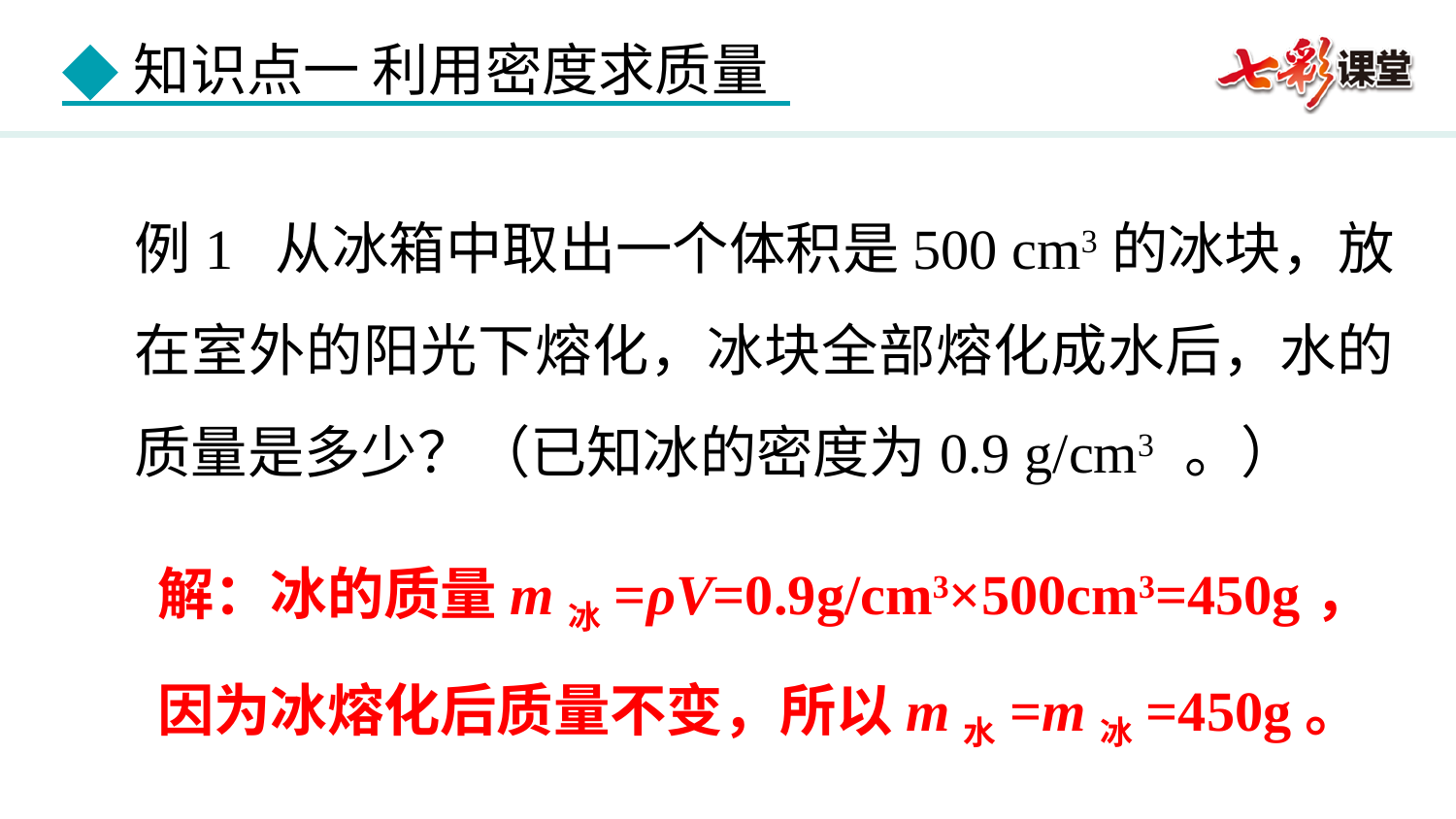

例1  从冰箱中取出一个体积是500 cm3的冰块，放在室外的阳光下熔化，冰块全部熔化成水后，水的质量是多少？（已知冰的密度为0.9 g/cm3  。）
解：冰的质量m冰=ρV=0.9g/cm3×500cm3=450g，
因为冰熔化后质量不变，所以m水=m冰=450g。